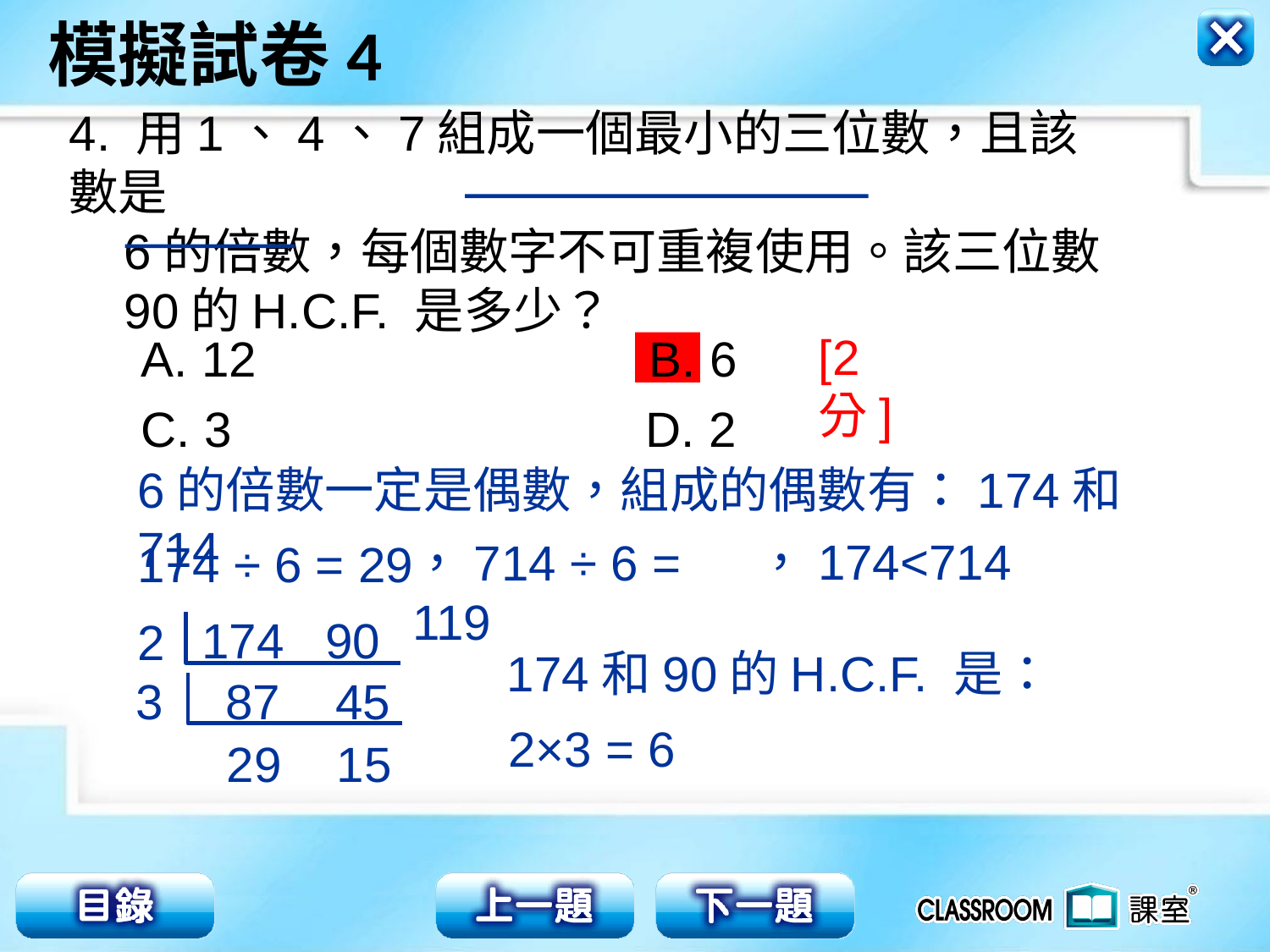

4. 用1、4、7組成一個最小的三位數，且該數是
    6的倍數，每個數字不可重複使用。該三位數
    90的H.C.F. 是多少？

[2分]
A. 12				B. 6
C. 3			         D. 2

6的倍數一定是偶數，組成的偶數有：174和714
，174<714
，714 ÷ 6 = 119
174 ÷ 6 = 29
174   90
2

174和90的H.C.F. 是：
3
87    45

2×3 = 6
29    15